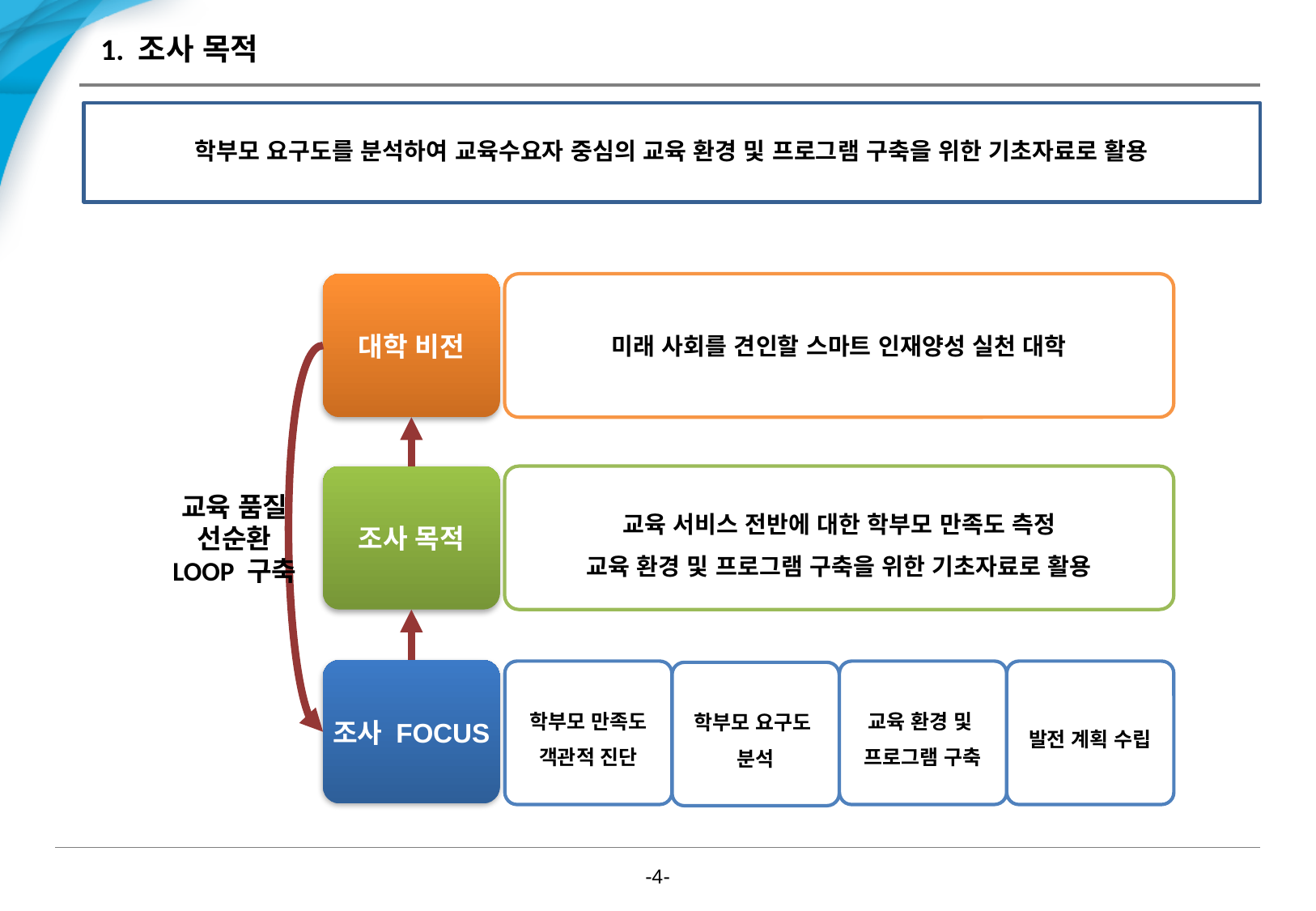

# 1. 조사 목적

학부모 요구도를 분석하여 교육수요자 중심의 교육 환경 및 프로그램 구축을 위한 기초자료로 활용
대학 비전
미래 사회를 견인할 스마트 인재양성 실천 대학
조사 목적
교육 서비스 전반에 대한 학부모 만족도 측정
교육 환경 및 프로그램 구축을 위한 기초자료로 활용
교육 품질
선순환
LOOP 구축
조사 FOCUS
학부모 만족도 객관적 진단
교육 환경 및
프로그램 구축
발전 계획 수립
학부모 요구도
분석
-4-